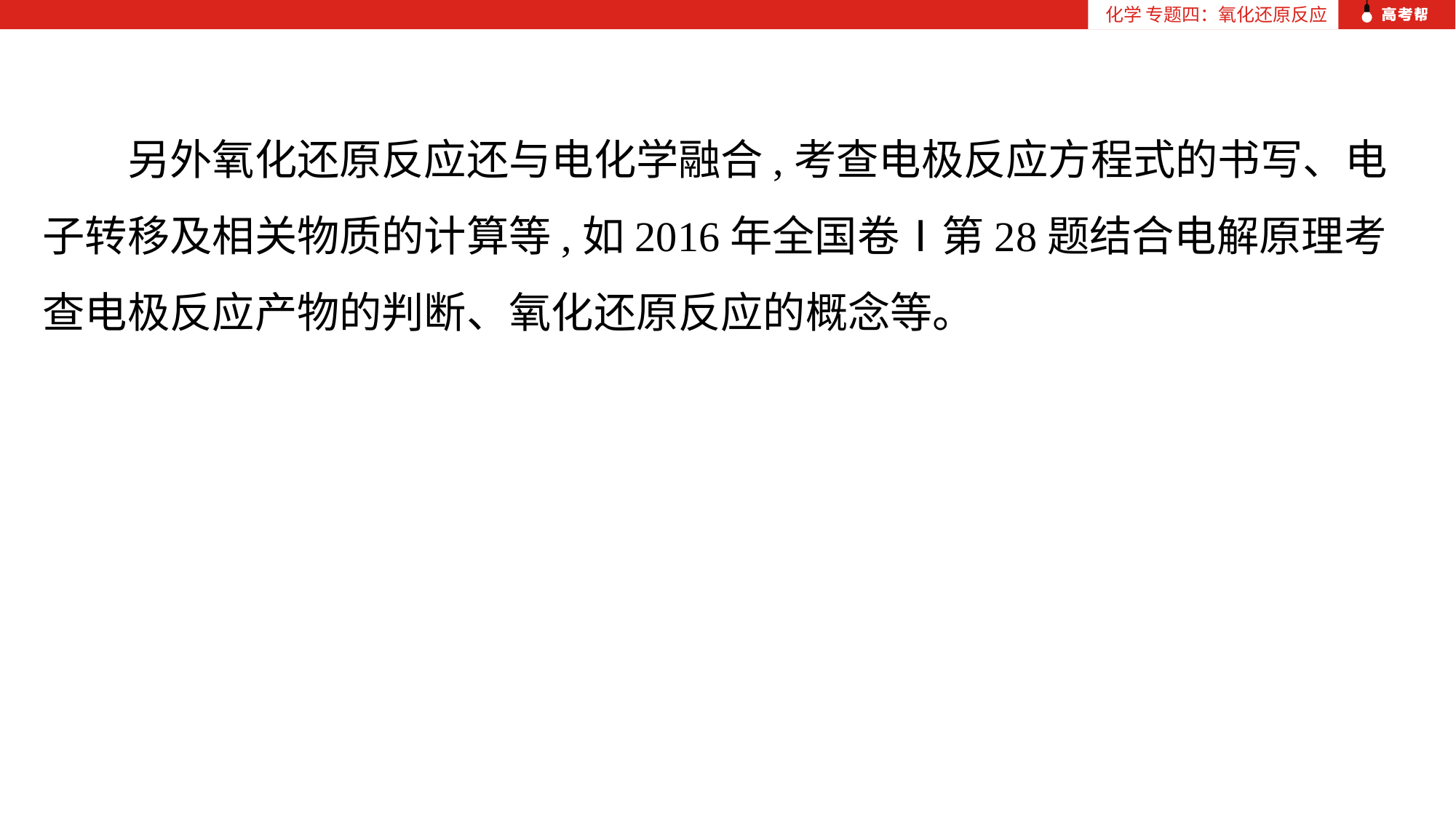

化学 专题四：氧化还原反应
　　另外氧化还原反应还与电化学融合,考查电极反应方程式的书写、电子转移及相关物质的计算等,如2016年全国卷Ⅰ第28题结合电解原理考查电极反应产物的判断、氧化还原反应的概念等。